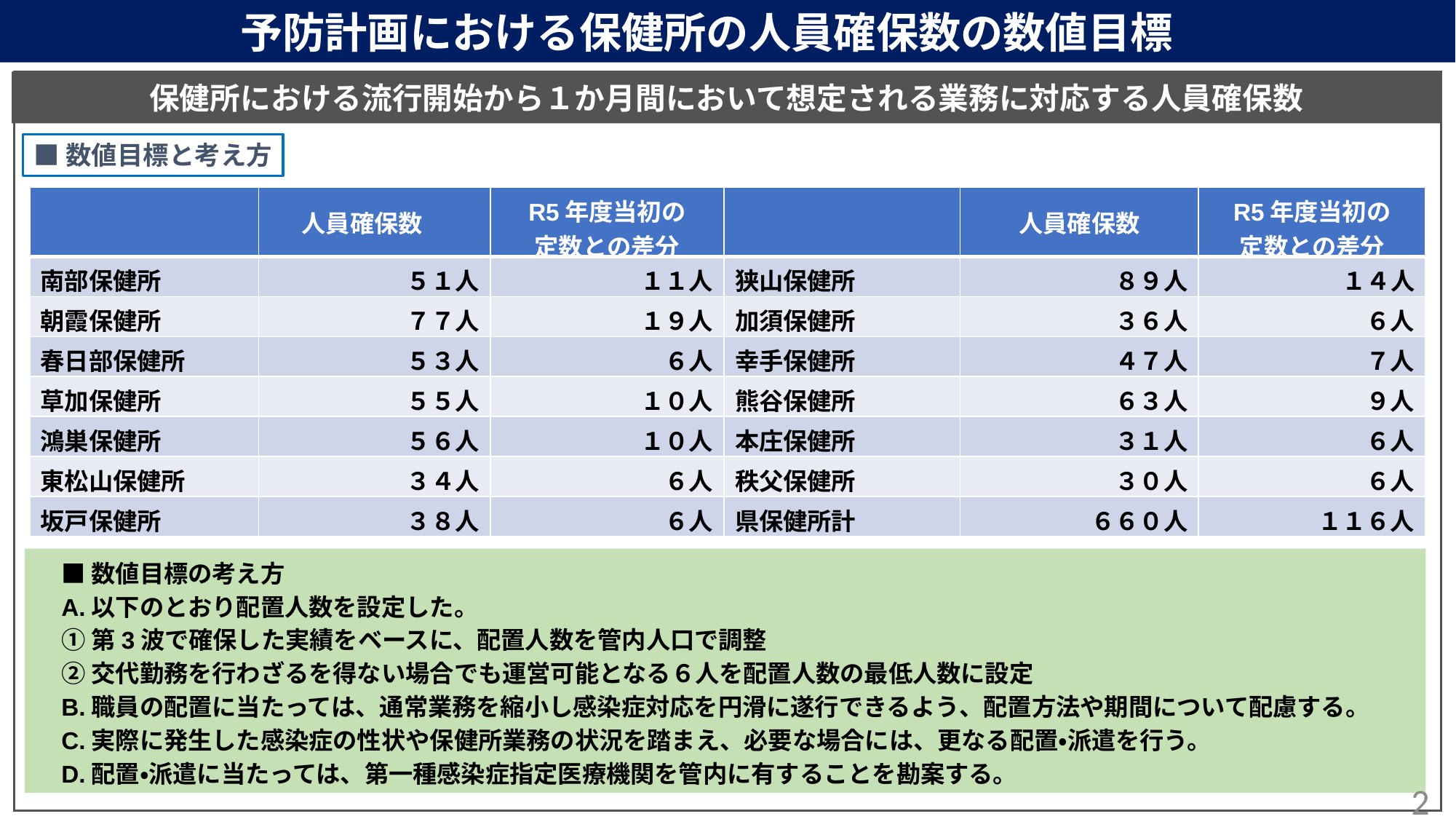

予防計画における保健所の人員確保数の数値目標
保健所における流行開始から１か月間において想定される業務に対応する人員確保数

■数値目標と考え方
|  | 人員確保数 | R5年度当初の 定数との差分 |  | 人員確保数 | R5年度当初の 定数との差分 |
| --- | --- | --- | --- | --- | --- |
| 南部保健所 | ５１人 | １１人 | 狭山保健所 | ８９人 | １４人 |
| 朝霞保健所 | ７７人 | １９人 | 加須保健所 | ３６人 | ６人 |
| 春日部保健所 | ５３人 | ６人 | 幸手保健所 | ４７人 | ７人 |
| 草加保健所 | ５５人 | １０人 | 熊谷保健所 | ６３人 | ９人 |
| 鴻巣保健所 | ５６人 | １０人 | 本庄保健所 | ３１人 | ６人 |
| 東松山保健所 | ３４人 | ６人 | 秩父保健所 | ３０人 | ６人 |
| 坂戸保健所 | ３８人 | ６人 | 県保健所計 | ６６０人 | １１６人 |
■数値目標の考え方
A.以下のとおり配置人数を設定した。
①第3波で確保した実績をベースに、配置人数を管内人口で調整
②交代勤務を行わざるを得ない場合でも運営可能となる６人を配置人数の最低人数に設定
B.職員の配置に当たっては、通常業務を縮小し感染症対応を円滑に遂行できるよう、配置方法や期間について配慮する。
C.実際に発生した感染症の性状や保健所業務の状況を踏まえ、必要な場合には、更なる配置・派遣を行う。
D.配置・派遣に当たっては、第一種感染症指定医療機関を管内に有することを勘案する。
2